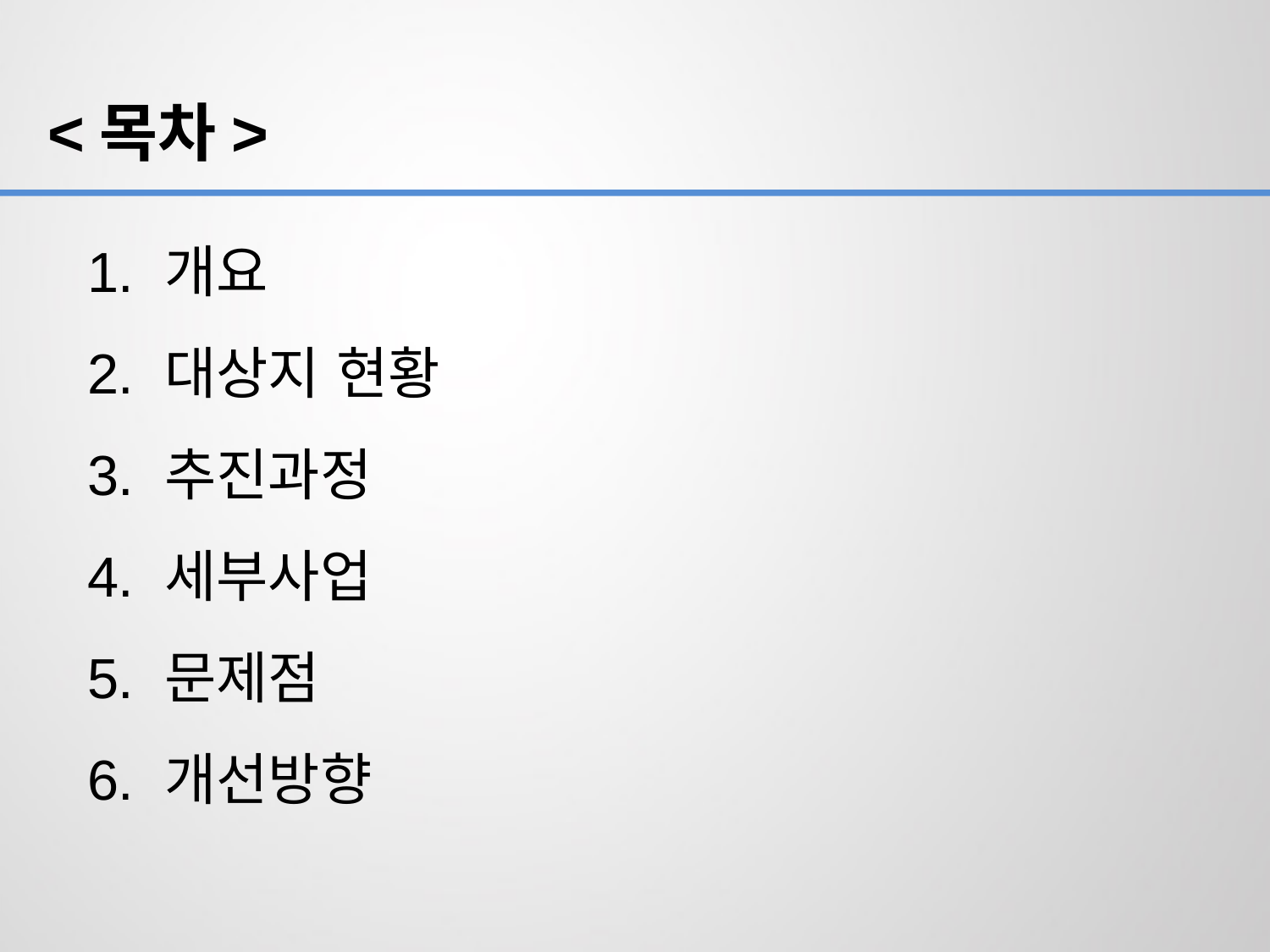

<목차>

 개요
 대상지 현황
 추진과정
 세부사업
 문제점
 개선방향